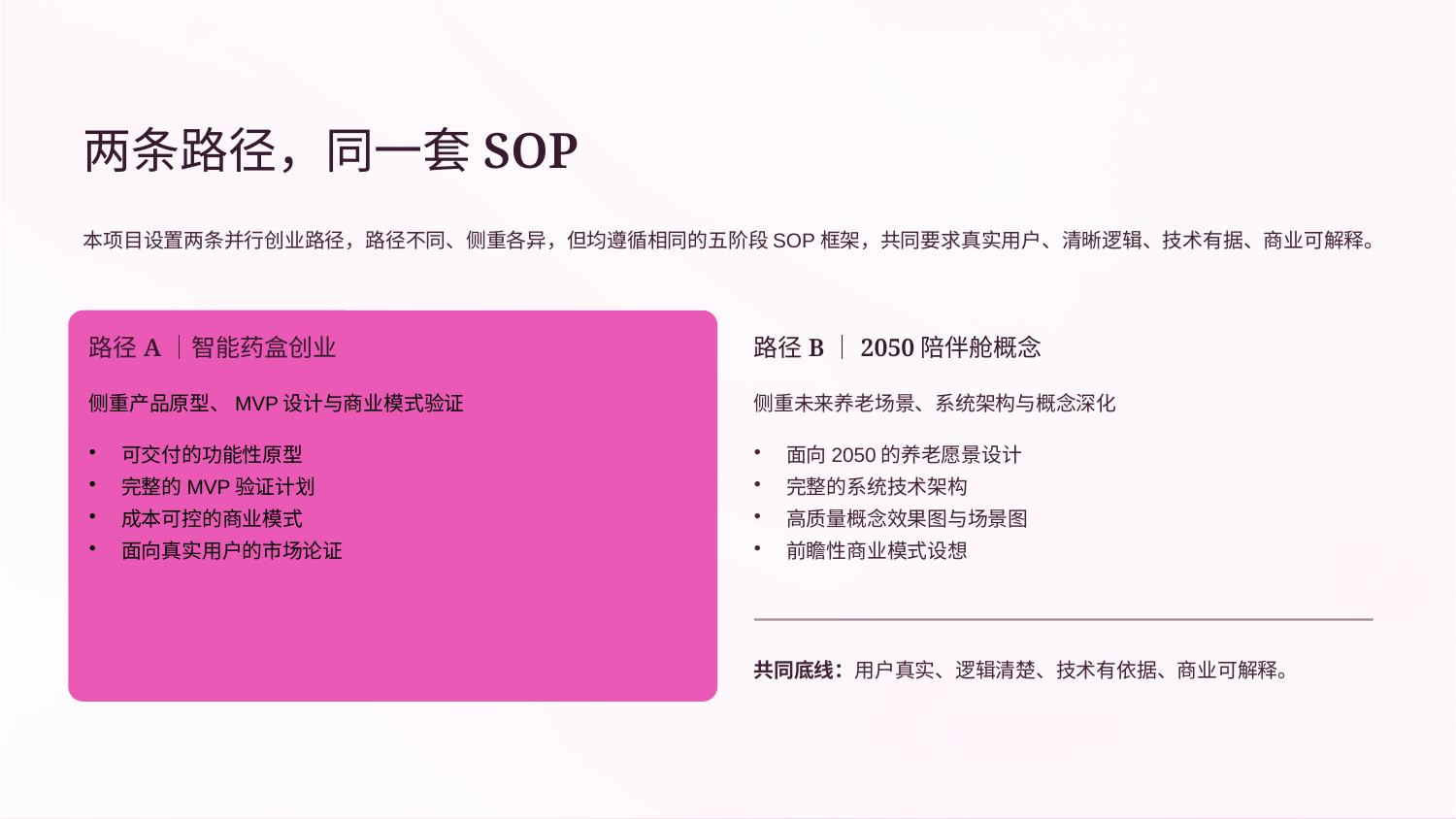

两条路径，同一套SOP
本项目设置两条并行创业路径，路径不同、侧重各异，但均遵循相同的五阶段SOP框架，共同要求真实用户、清晰逻辑、技术有据、商业可解释。

路径A｜智能药盒创业
路径B｜2050陪伴舱概念
侧重产品原型、MVP设计与商业模式验证
侧重未来养老场景、系统架构与概念深化
可交付的功能性原型
完整的MVP验证计划
成本可控的商业模式
面向真实用户的市场论证
面向2050的养老愿景设计
完整的系统技术架构
高质量概念效果图与场景图
前瞻性商业模式设想

共同底线：用户真实、逻辑清楚、技术有依据、商业可解释。